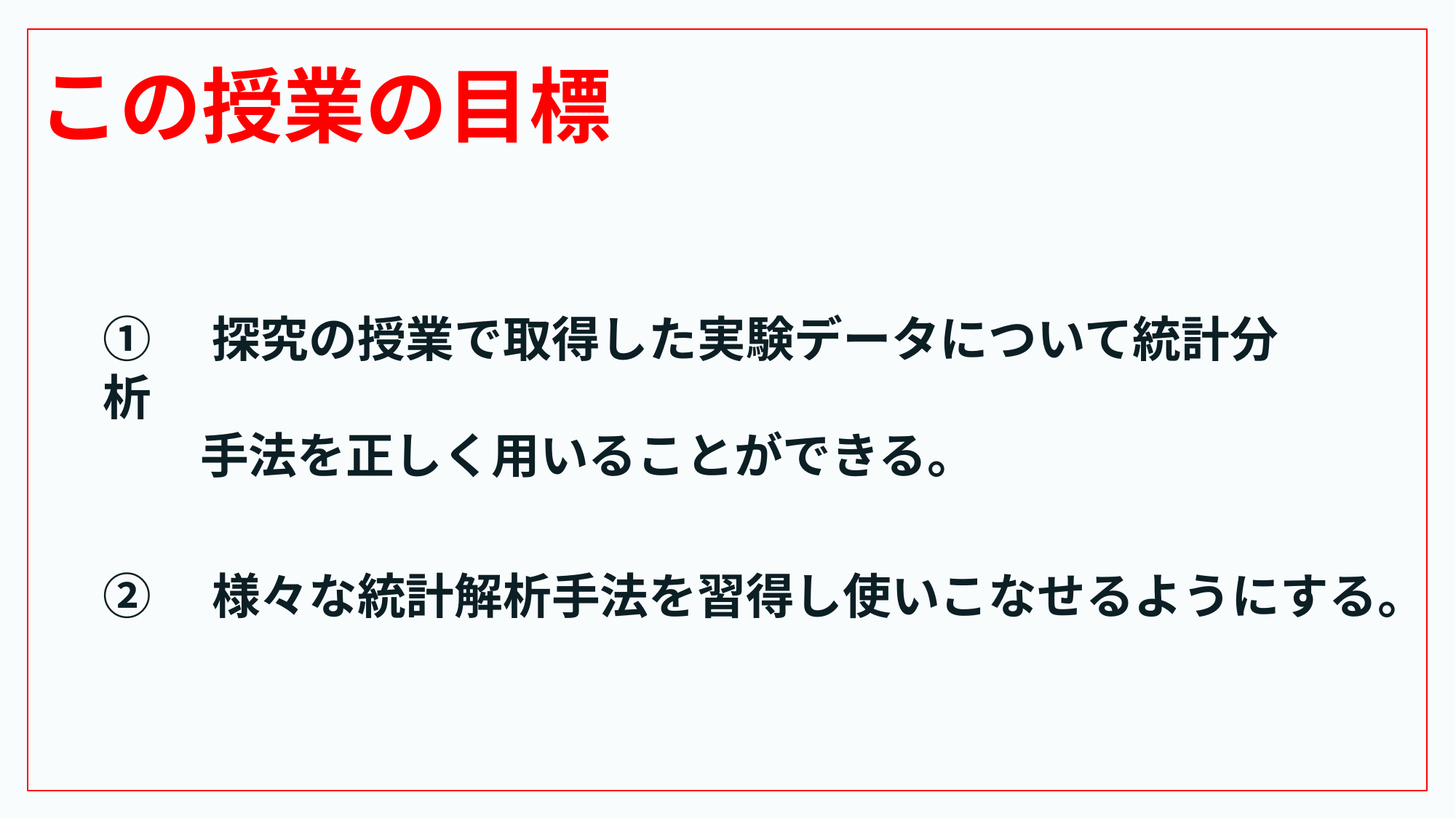

この授業の目標
①　探究の授業で取得した実験データについて統計分析
　　手法を正しく用いることができる。

②　様々な統計解析手法を習得し使いこなせるようにする。